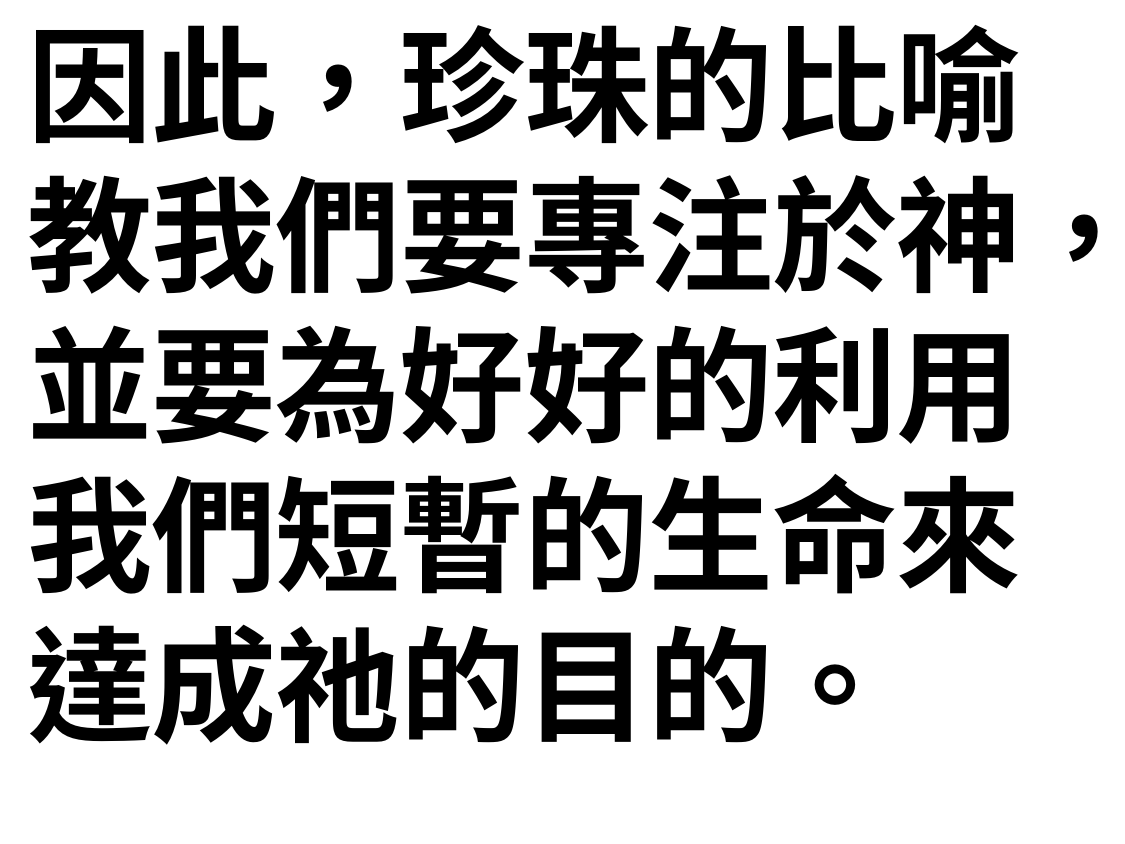

因此，珍珠的比喻教我們要專注於神，並要為好好的利用我們短暫的生命來達成祂的目的。